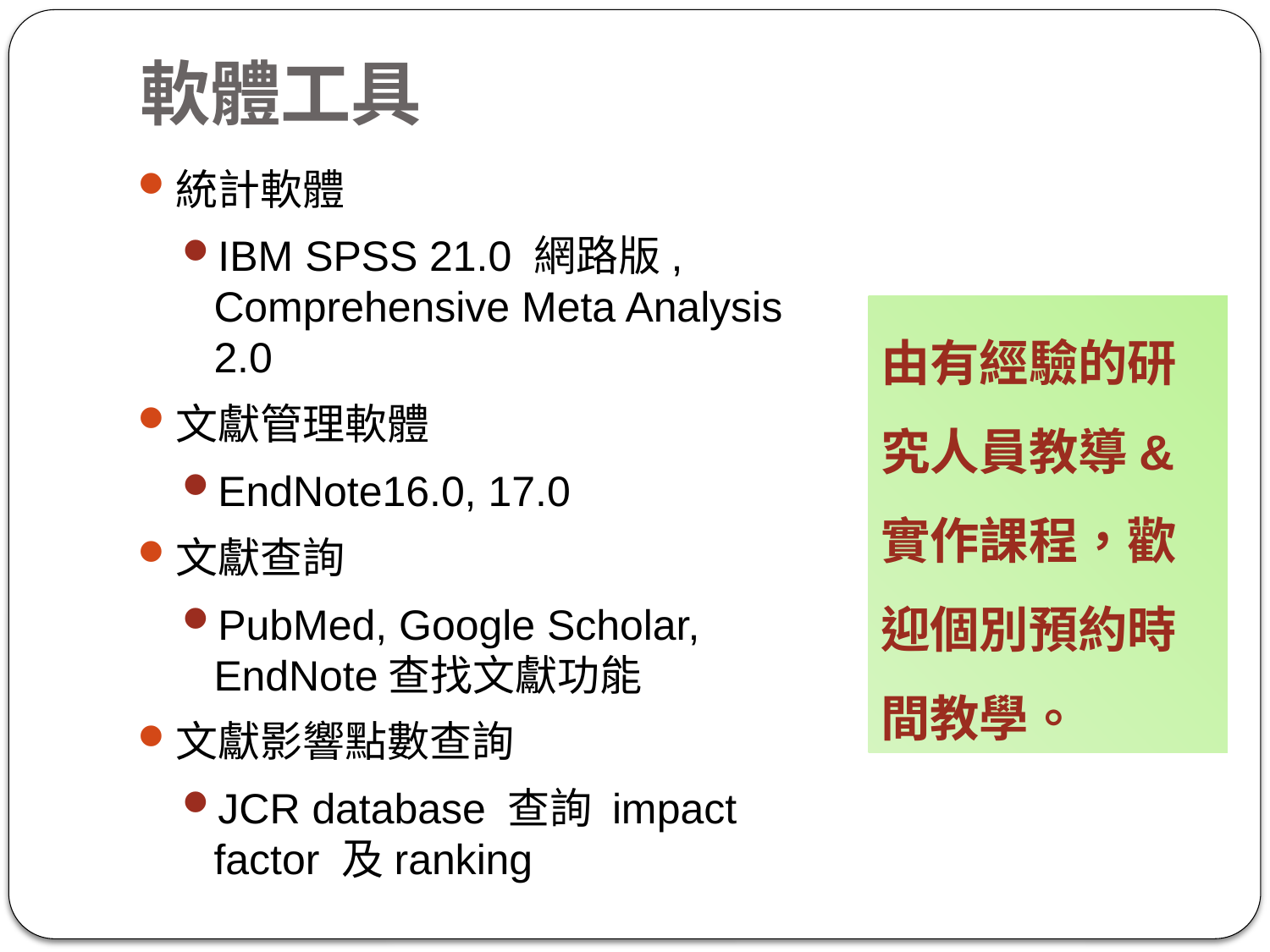

# 軟體工具
統計軟體
IBM SPSS 21.0 網路版, Comprehensive Meta Analysis 2.0
文獻管理軟體
EndNote16.0, 17.0
文獻查詢
PubMed, Google Scholar, EndNote查找文獻功能
文獻影響點數查詢
JCR database 查詢 impact factor 及ranking
由有經驗的研究人員教導&實作課程，歡迎個別預約時間教學。